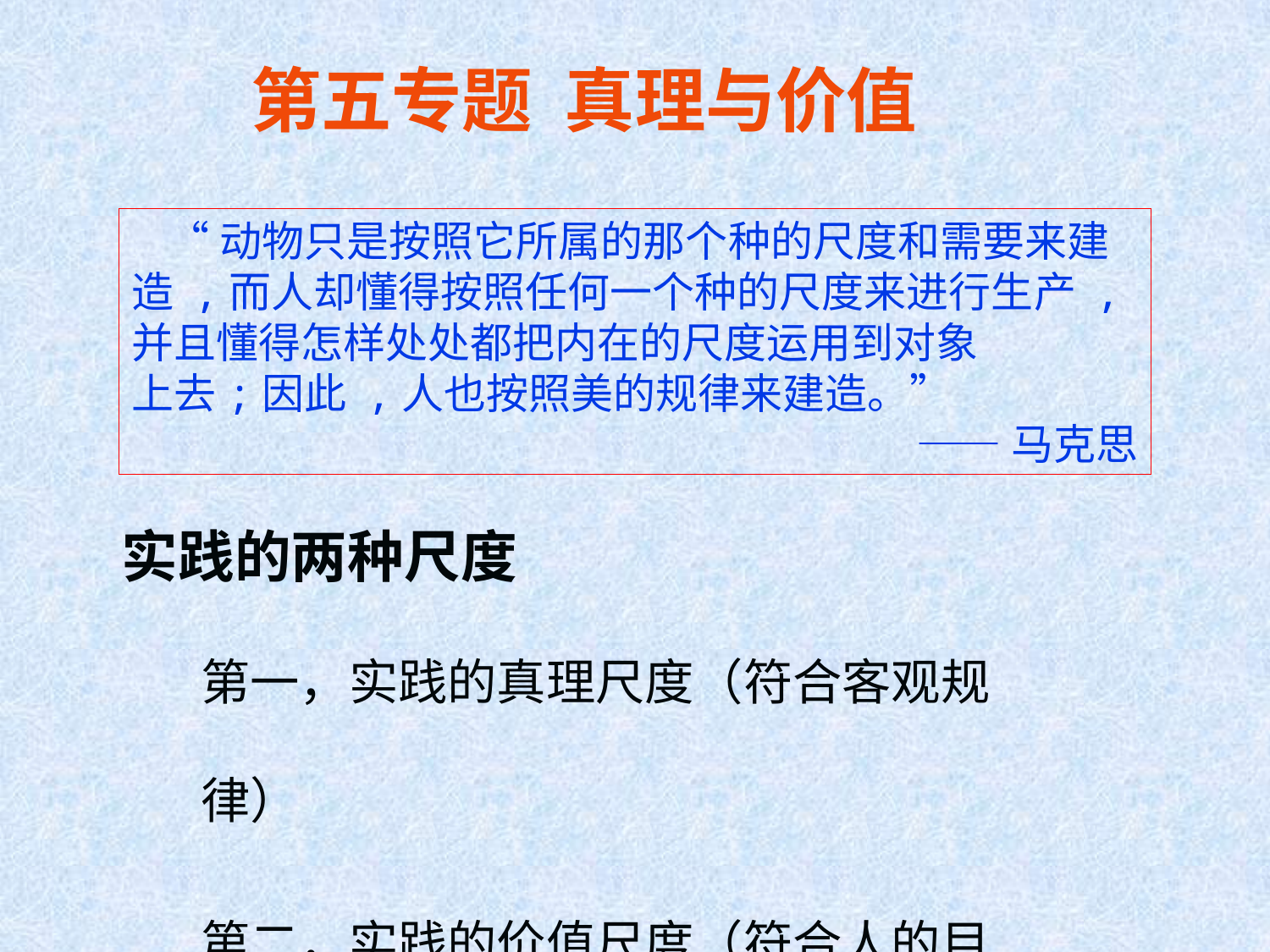

第五专题  真理与价值
     “动物只是按照它所属的那个种的尺度和需要来建造 ,而人却懂得按照任何一个种的尺度来进行生产 ,并且懂得怎样处处都把内在的尺度运用到对象
上去;因此 ,人也按照美的规律来建造。”
——马克思
实践的两种尺度
第一，实践的真理尺度（符合客观规律）
第二，实践的价值尺度（符合人的目的）